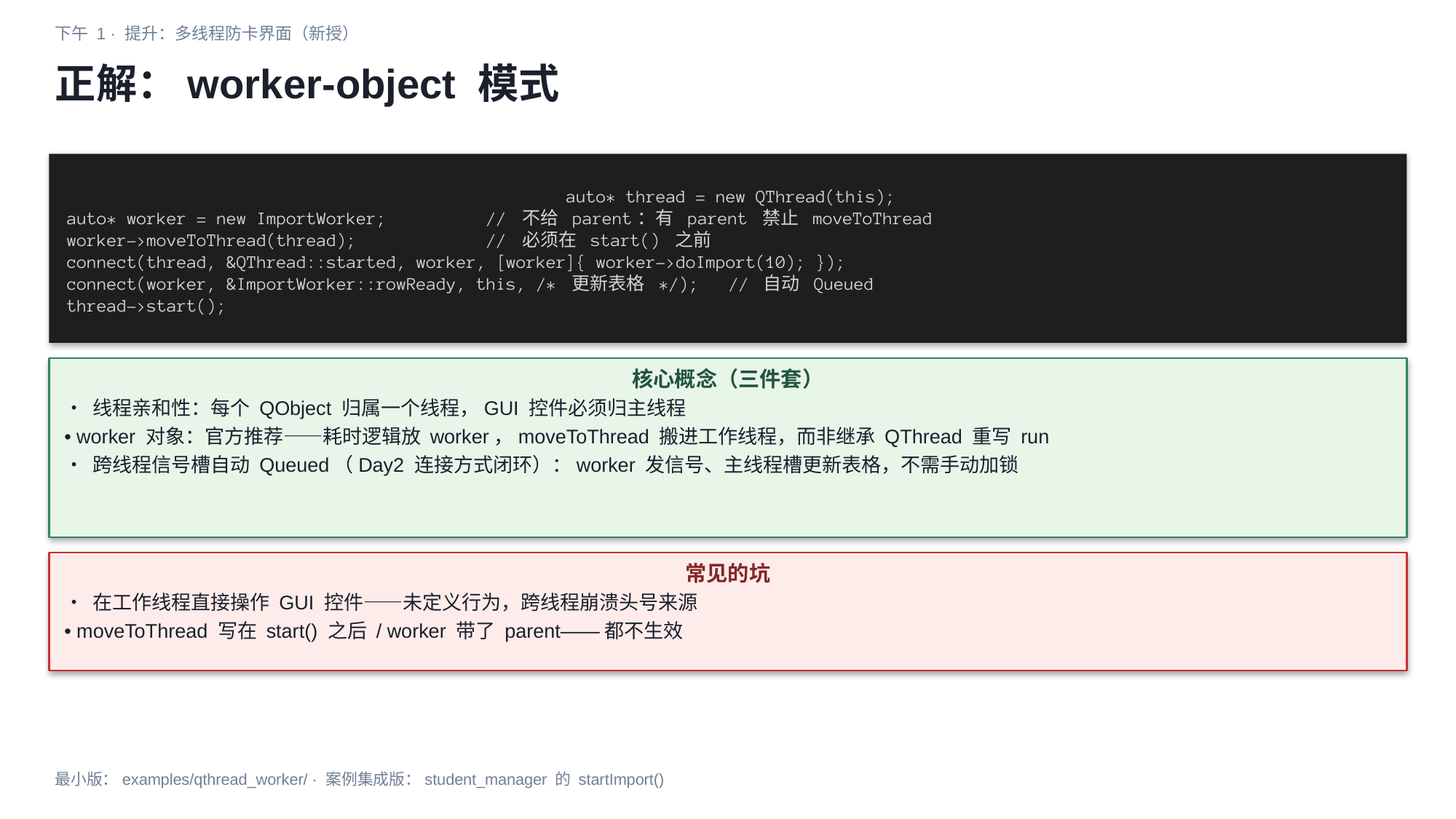

下午 1 · 提升：多线程防卡界面（新授）
正解：worker-object 模式
auto* thread = new QThread(this);
auto* worker = new ImportWorker;          // 不给 parent：有 parent 禁止 moveToThread
worker->moveToThread(thread);             // 必须在 start() 之前
connect(thread, &QThread::started, worker, [worker]{ worker->doImport(10); });
connect(worker, &ImportWorker::rowReady, this, /* 更新表格 */);   // 自动 Queued
thread->start();
核心概念（三件套）
• 线程亲和性：每个 QObject 归属一个线程，GUI 控件必须归主线程
• worker 对象：官方推荐——耗时逻辑放 worker，moveToThread 搬进工作线程，而非继承 QThread 重写 run
• 跨线程信号槽自动 Queued（Day2 连接方式闭环）：worker 发信号、主线程槽更新表格，不需手动加锁
常见的坑
• 在工作线程直接操作 GUI 控件——未定义行为，跨线程崩溃头号来源
• moveToThread 写在 start() 之后 / worker 带了 parent——都不生效
最小版：examples/qthread_worker/ · 案例集成版：student_manager 的 startImport()